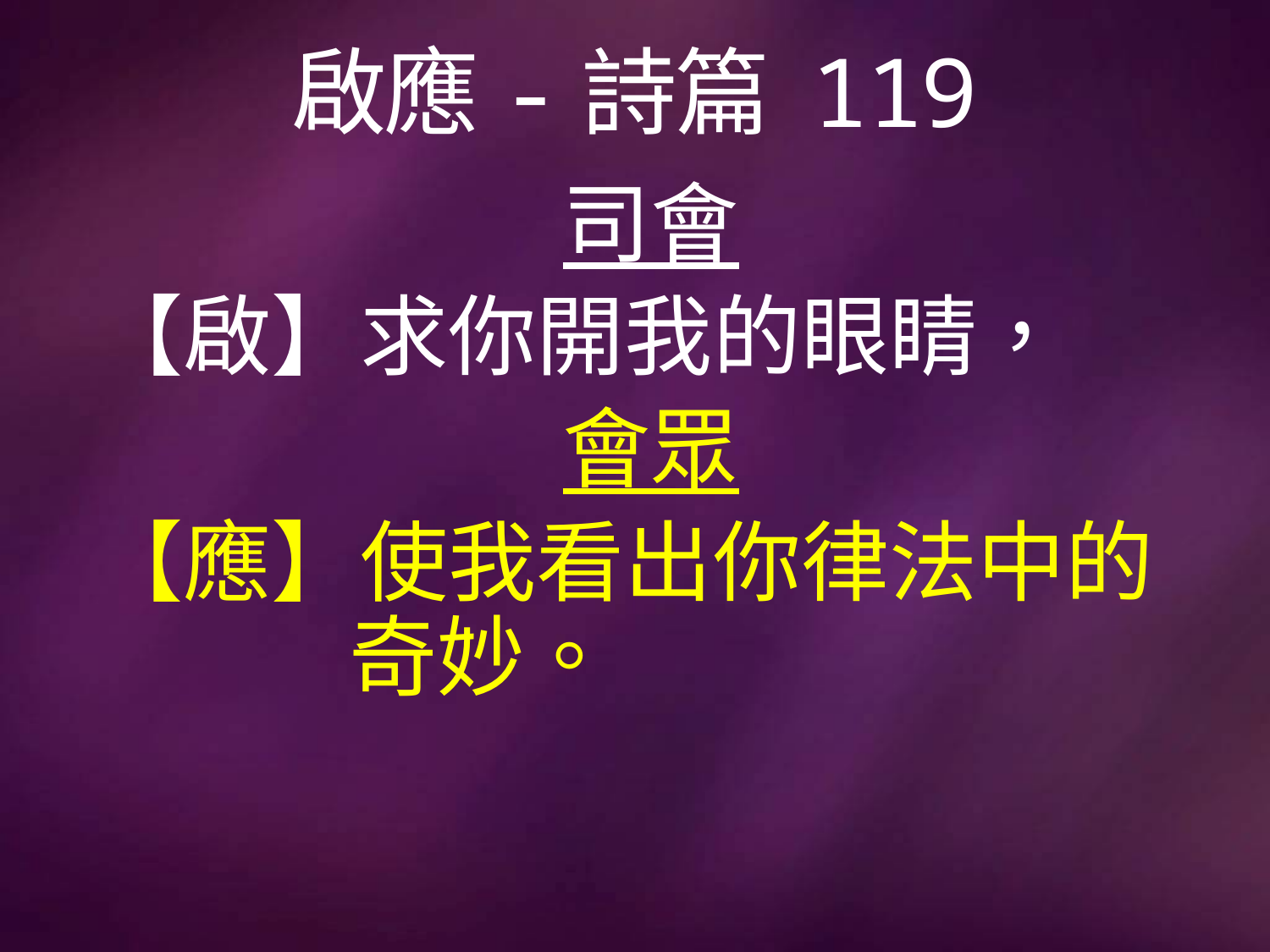

# 啟應-詩篇 119
司會
【啟】求你開我的眼睛，
會眾
【應】使我看出你律法中的		奇妙。